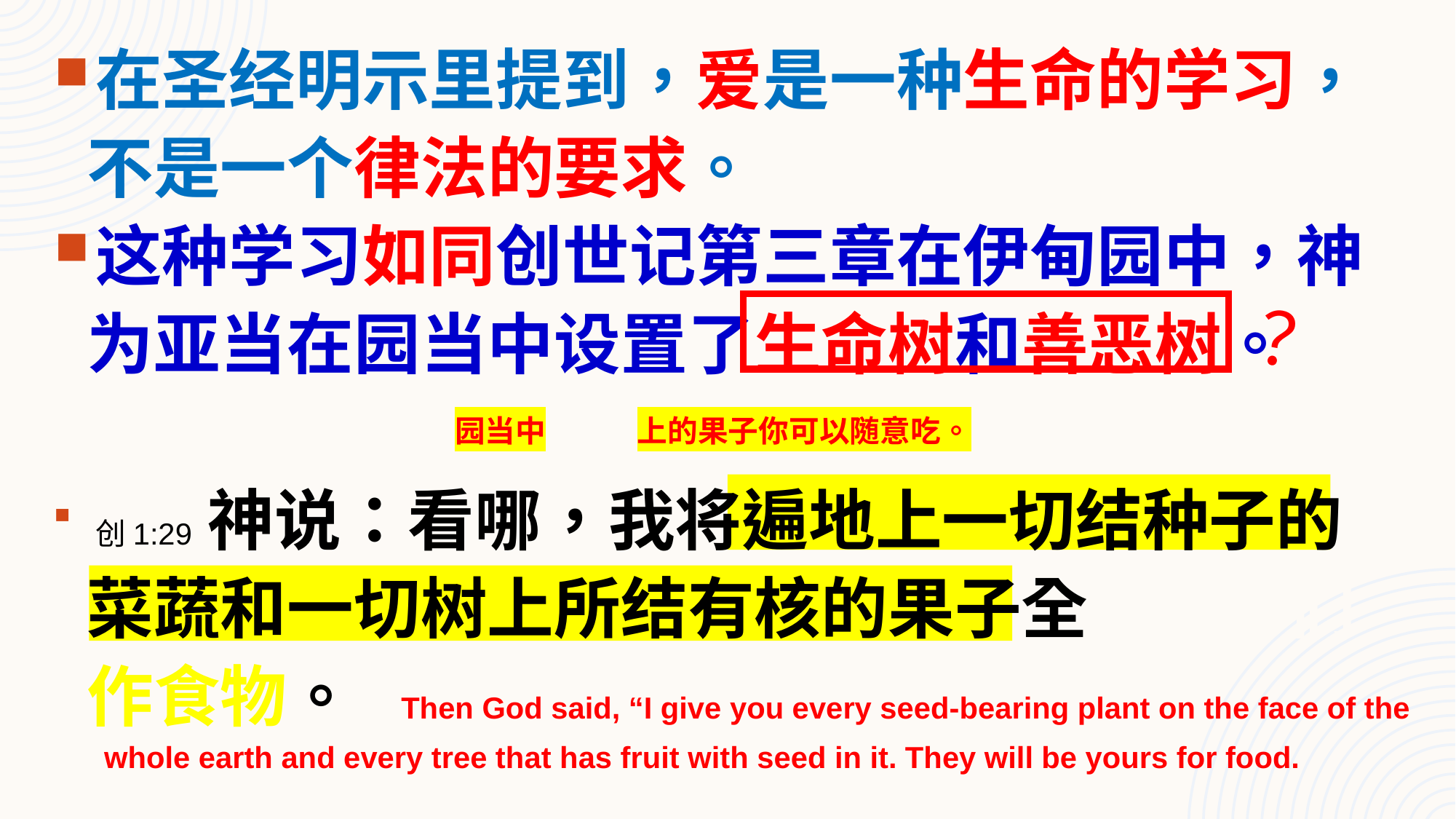

在圣经明示里提到，爱是一种生命的学习，
不是一个律法的要求。
这种学习如同创世记第三章在伊甸园中，神
为亚当在园当中设置了生命树和善恶树。

创1:29 神说：看哪，我将遍地上一切结种子的
菜蔬和一切树上所结有核的果子全赐给你们
作食物。
whole earth and every tree that has fruit with seed in it. They will be yours for food.
？

园当中所有树上的果子你可以随意吃。

Then God said, “I give you every seed-bearing plant on the face of the